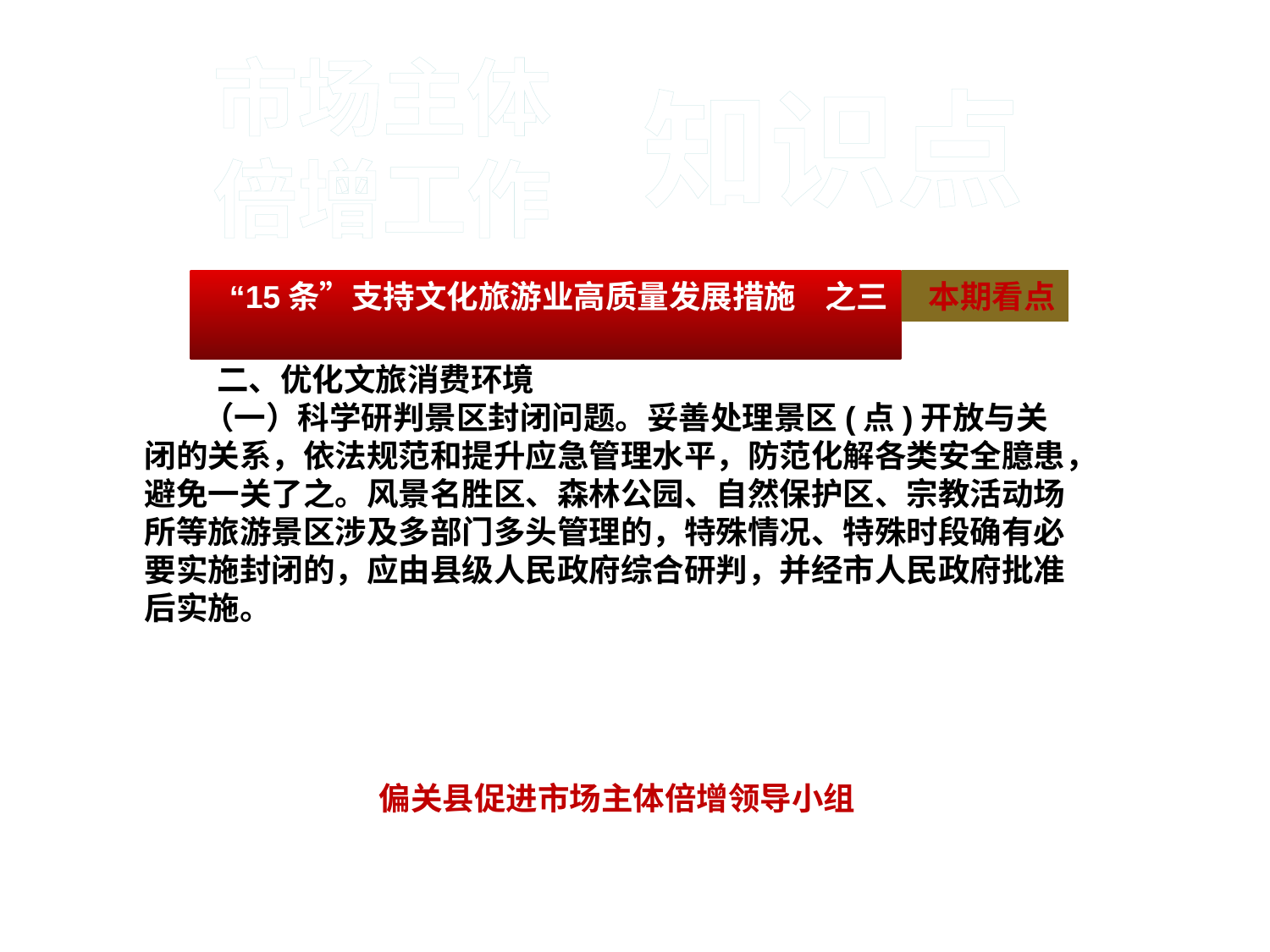

#

市场主体
倍增工作
知识点

         二、优化文旅消费环境
       （一）科学研判景区封闭问题。妥善处理景区(点)开放与关闭的关系，依法规范和提升应急管理水平，防范化解各类安全臆患，避免一关了之。风景名胜区、森林公园、自然保护区、宗教活动场所等旅游景区涉及多部门多头管理的，特殊情况、特殊时段确有必要实施封闭的，应由县级人民政府综合研判，并经市人民政府批准后实施。

 偏关县促进市场主体倍增领导小组
   “15条”支持文化旅游业高质量发展措施    之三
 本期看点